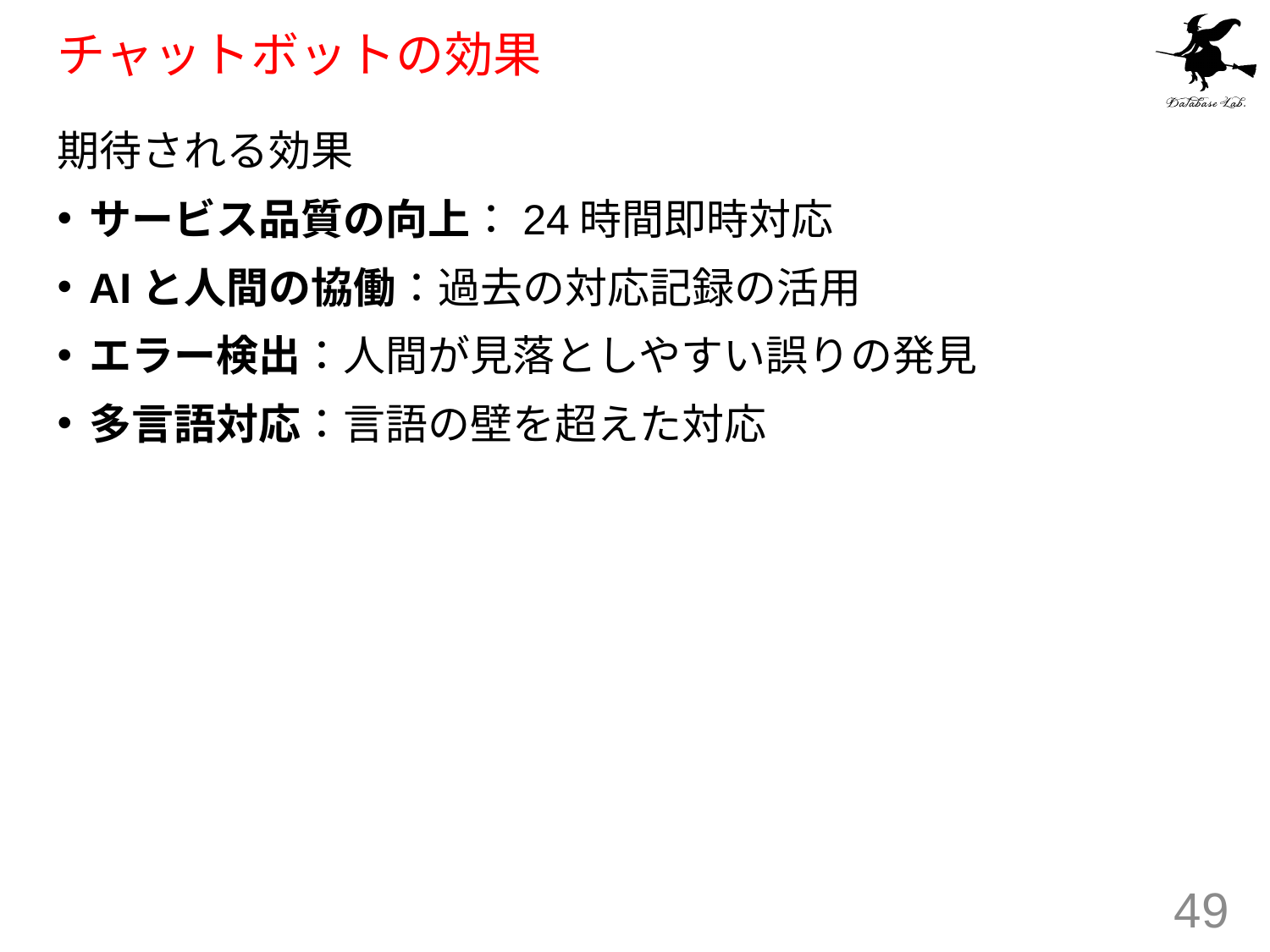

# チャットボットの効果
期待される効果
サービス品質の向上：24時間即時対応
AIと人間の協働：過去の対応記録の活用
エラー検出：人間が見落としやすい誤りの発見
多言語対応：言語の壁を超えた対応

49